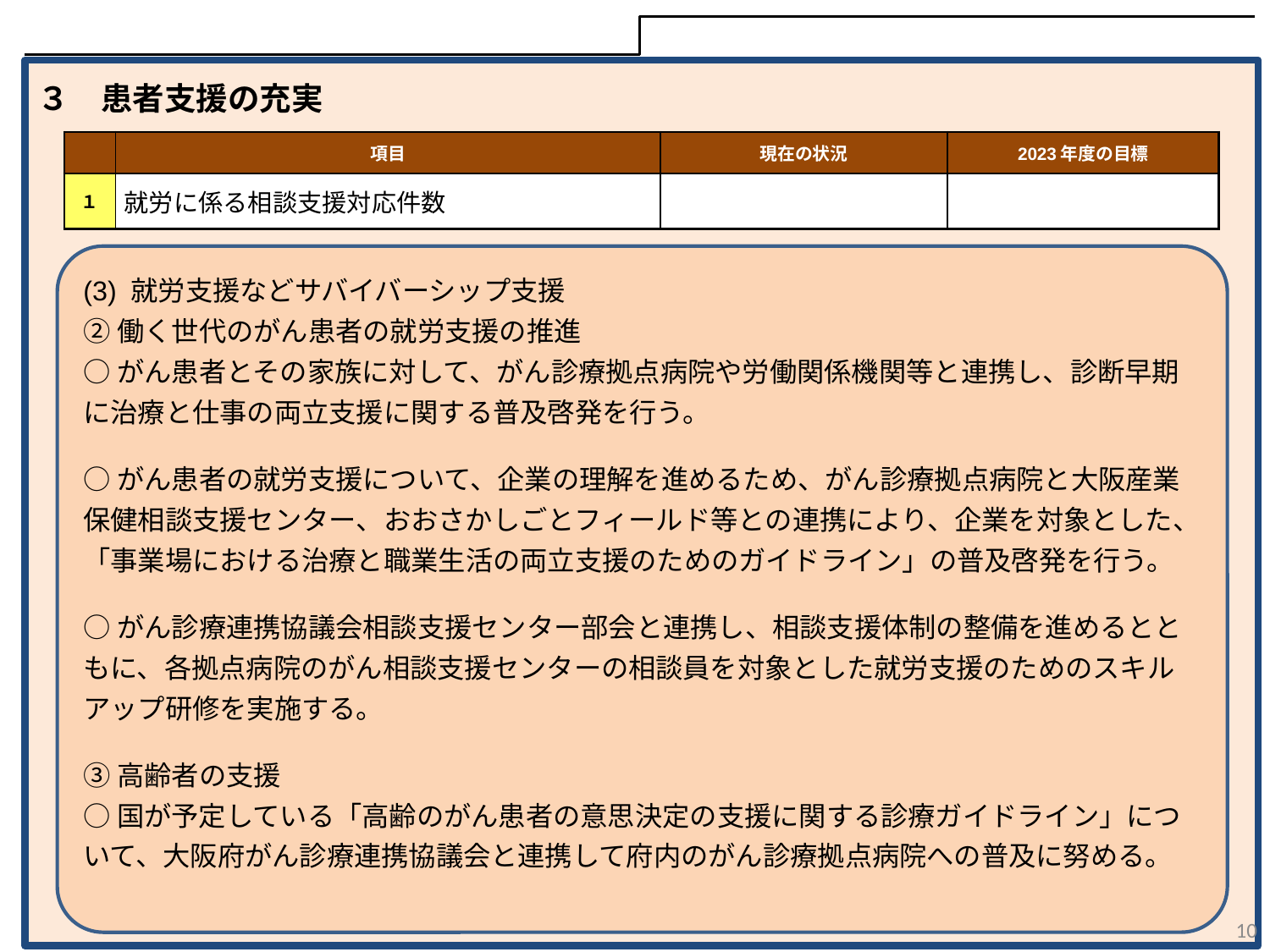

３　患者支援の充実

|  | 項目 | 現在の状況 | 2023年度の目標 |
| --- | --- | --- | --- |
| １ | 就労に係る相談支援対応件数 |  |  |
(3) 就労支援などサバイバーシップ支援
②働く世代のがん患者の就労支援の推進
○がん患者とその家族に対して、がん診療拠点病院や労働関係機関等と連携し、診断早期に治療と仕事の両立支援に関する普及啓発を行う。

○がん患者の就労支援について、企業の理解を進めるため、がん診療拠点病院と大阪産業保健相談支援センター、おおさかしごとフィールド等との連携により、企業を対象とした、「事業場における治療と職業生活の両立支援のためのガイドライン」の普及啓発を行う。

○がん診療連携協議会相談支援センター部会と連携し、相談支援体制の整備を進めるとともに、各拠点病院のがん相談支援センターの相談員を対象とした就労支援のためのスキルアップ研修を実施する。

③高齢者の支援
○国が予定している「高齢のがん患者の意思決定の支援に関する診療ガイドライン」について、大阪府がん診療連携協議会と連携して府内のがん診療拠点病院への普及に努める。

10